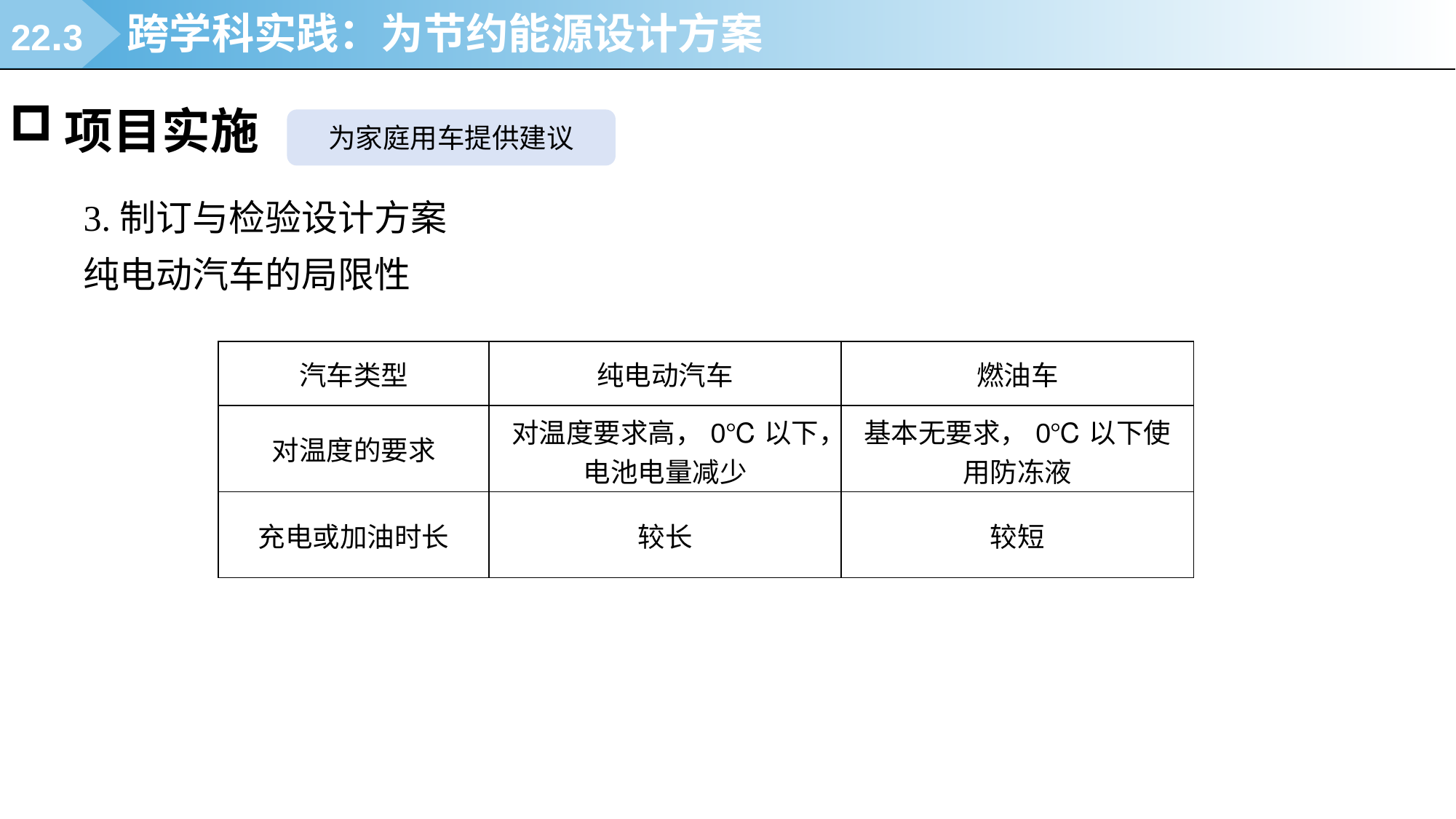

22.3
跨学科实践：为节约能源设计方案
项目实施
为家庭用车提供建议
3.制订与检验设计方案
纯电动汽车的局限性
| 汽车类型 | 纯电动汽车 | 燃油车 |
| --- | --- | --- |
| 对温度的要求 | 对温度要求高，0℃以下，电池电量减少 | 基本无要求，0℃以下使用防冻液 |
| 充电或加油时长 | 较长 | 较短 |